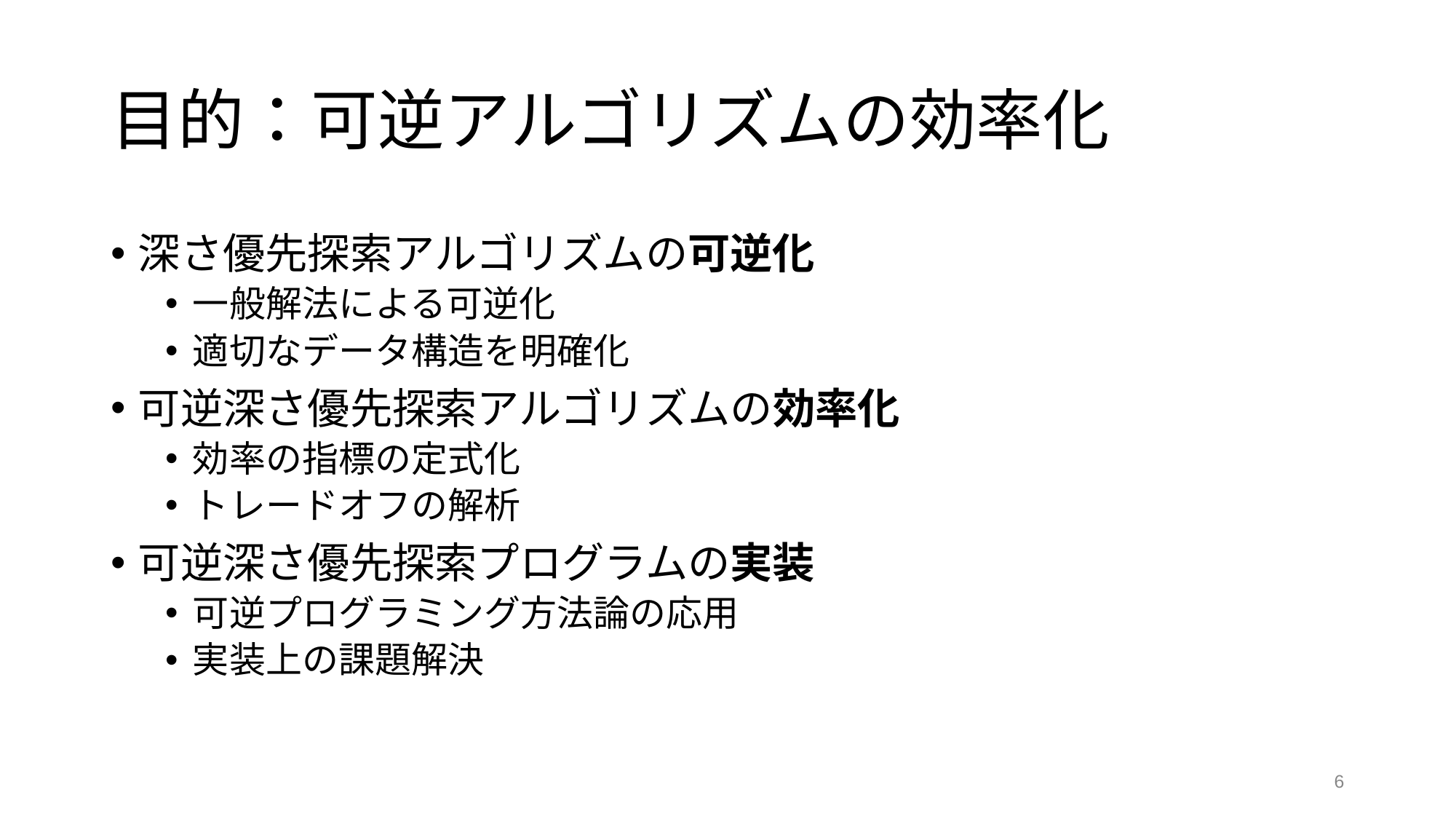

# 目的：可逆アルゴリズムの効率化
深さ優先探索アルゴリズムの可逆化
一般解法による可逆化
適切なデータ構造を明確化
可逆深さ優先探索アルゴリズムの効率化
効率の指標の定式化
トレードオフの解析
可逆深さ優先探索プログラムの実装
可逆プログラミング方法論の応用
実装上の課題解決
6